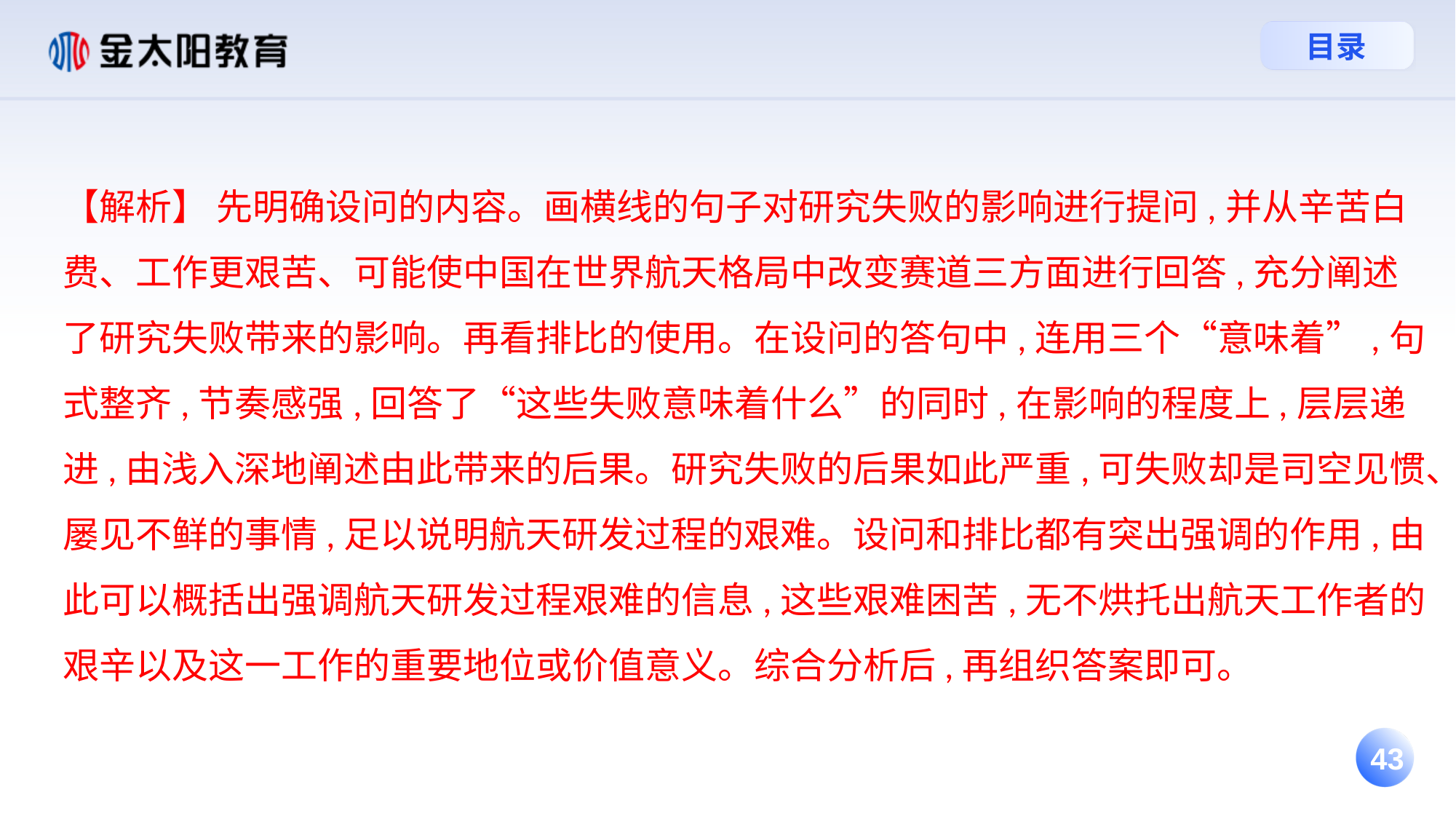

【解析】 先明确设问的内容。画横线的句子对研究失败的影响进行提问,并从辛苦白费、工作更艰苦、可能使中国在世界航天格局中改变赛道三方面进行回答,充分阐述了研究失败带来的影响。再看排比的使用。在设问的答句中,连用三个“意味着”,句式整齐,节奏感强,回答了“这些失败意味着什么”的同时,在影响的程度上,层层递进,由浅入深地阐述由此带来的后果。研究失败的后果如此严重,可失败却是司空见惯、屡见不鲜的事情,足以说明航天研发过程的艰难。设问和排比都有突出强调的作用,由此可以概括出强调航天研发过程艰难的信息,这些艰难困苦,无不烘托出航天工作者的艰辛以及这一工作的重要地位或价值意义。综合分析后,再组织答案即可。